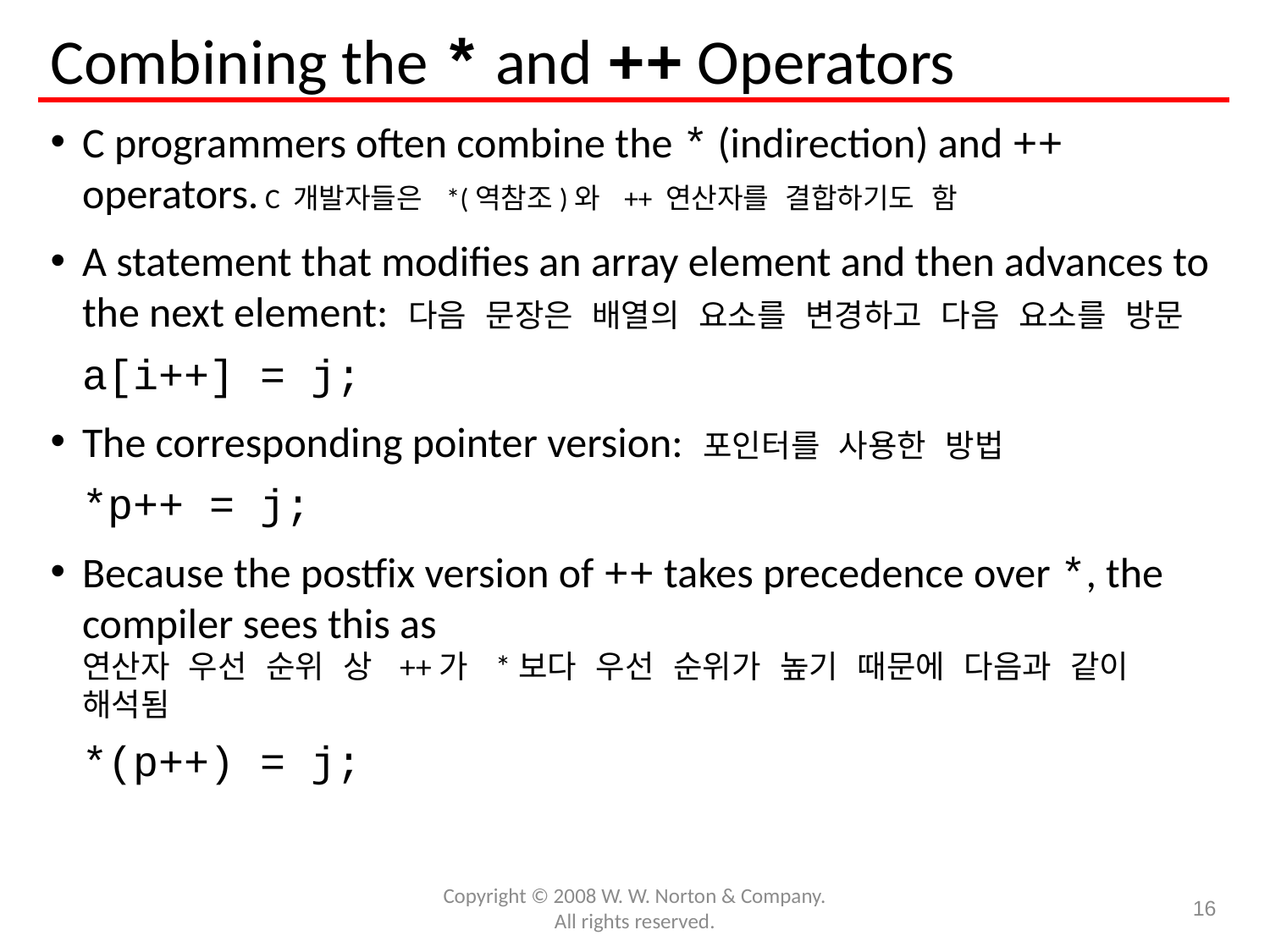

# Combining the * and ++ Operators
C programmers often combine the * (indirection) and ++ operators. C 개발자들은 *(역참조)와 ++ 연산자를 결합하기도 함
A statement that modifies an array element and then advances to the next element: 다음 문장은 배열의 요소를 변경하고 다음 요소를 방문
	a[i++] = j;
The corresponding pointer version: 포인터를 사용한 방법
	*p++ = j;
Because the postfix version of ++ takes precedence over *, the compiler sees this as
연산자 우선 순위 상 ++가 *보다 우선 순위가 높기 때문에 다음과 같이 해석됨
	*(p++) = j;
Copyright © 2008 W. W. Norton & Company.
All rights reserved.
16